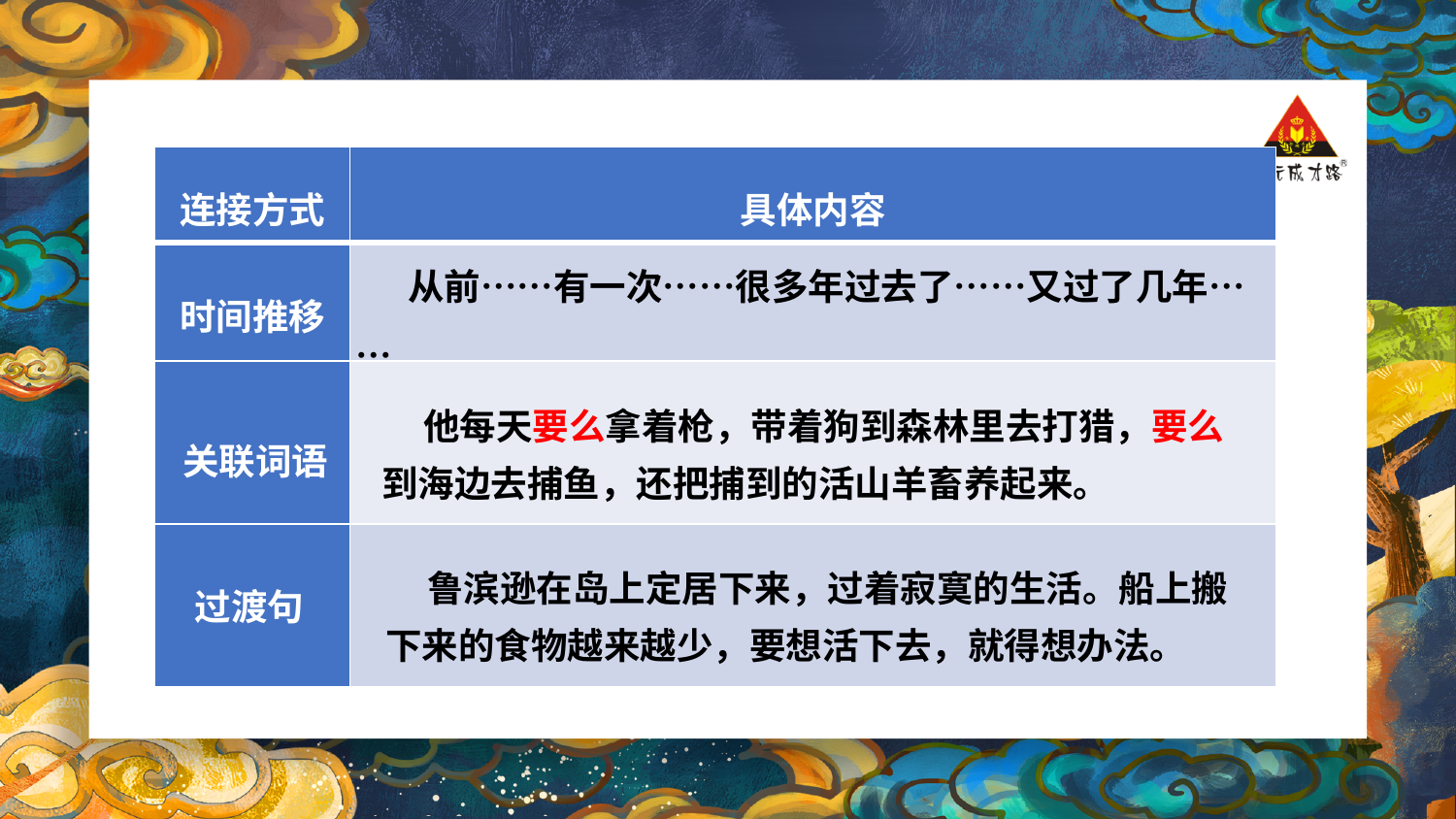

| 连接方式 | 具体内容 |
| --- | --- |
| 时间推移 | 从前……有一次……很多年过去了……又过了几年…… |
|  |  |
|  |  |
    他每天要么拿着枪，带着狗到森林里去打猎，要么到海边去捕鱼，还把捕到的活山羊畜养起来。
关联词语
    鲁滨逊在岛上定居下来，过着寂寞的生活。船上搬下来的食物越来越少，要想活下去，就得想办法。
过渡句